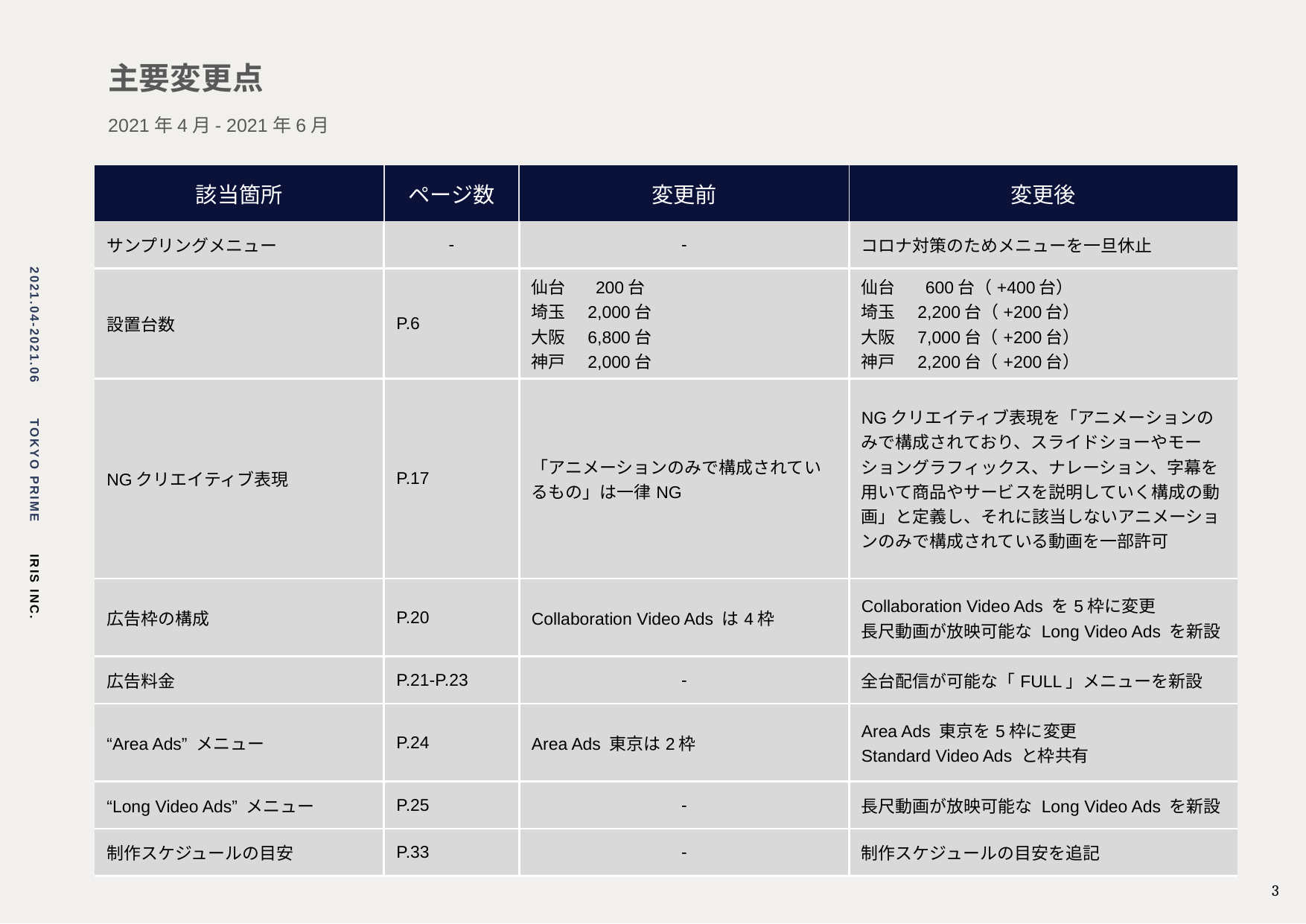

主要変更点
2021年4月- 2021年6月
| 該当箇所 | ページ数 | 変更前 | 変更後 |
| --- | --- | --- | --- |
| サンプリングメニュー | - | - | コロナ対策のためメニューを一旦休止 |
| 設置台数 | P.6 | 仙台　 200台 埼玉　2,000台 大阪　6,800台 神戸　2,000台 | 仙台　 600台（+400台） 埼玉　2,200台（+200台） 大阪　7,000台（+200台） 神戸　2,200台（+200台） |
| NGクリエイティブ表現 | P.17 | 「アニメーションのみで構成されているもの」は一律NG | NGクリエイティブ表現を「アニメーションのみで構成されており、スライドショーやモーショングラフィックス、ナレーション、字幕を用いて商品やサービスを説明していく構成の動画」と定義し、それに該当しないアニメーションのみで構成されている動画を一部許可 |
| 広告枠の構成 | P.20 | Collaboration Video Ads は4枠 | Collaboration Video Ads を5枠に変更 長尺動画が放映可能な Long Video Ads を新設 |
| 広告料金 | P.21-P.23 | - | 全台配信が可能な「FULL」メニューを新設 |
| “Area Ads” メニュー | P.24 | Area Ads 東京は2枠 | Area Ads 東京を5枠に変更 Standard Video Ads と枠共有 |
| “Long Video Ads” メニュー | P.25 | - | 長尺動画が放映可能な Long Video Ads を新設 |
| 制作スケジュールの目安 | P.33 | - | 制作スケジュールの目安を追記 |